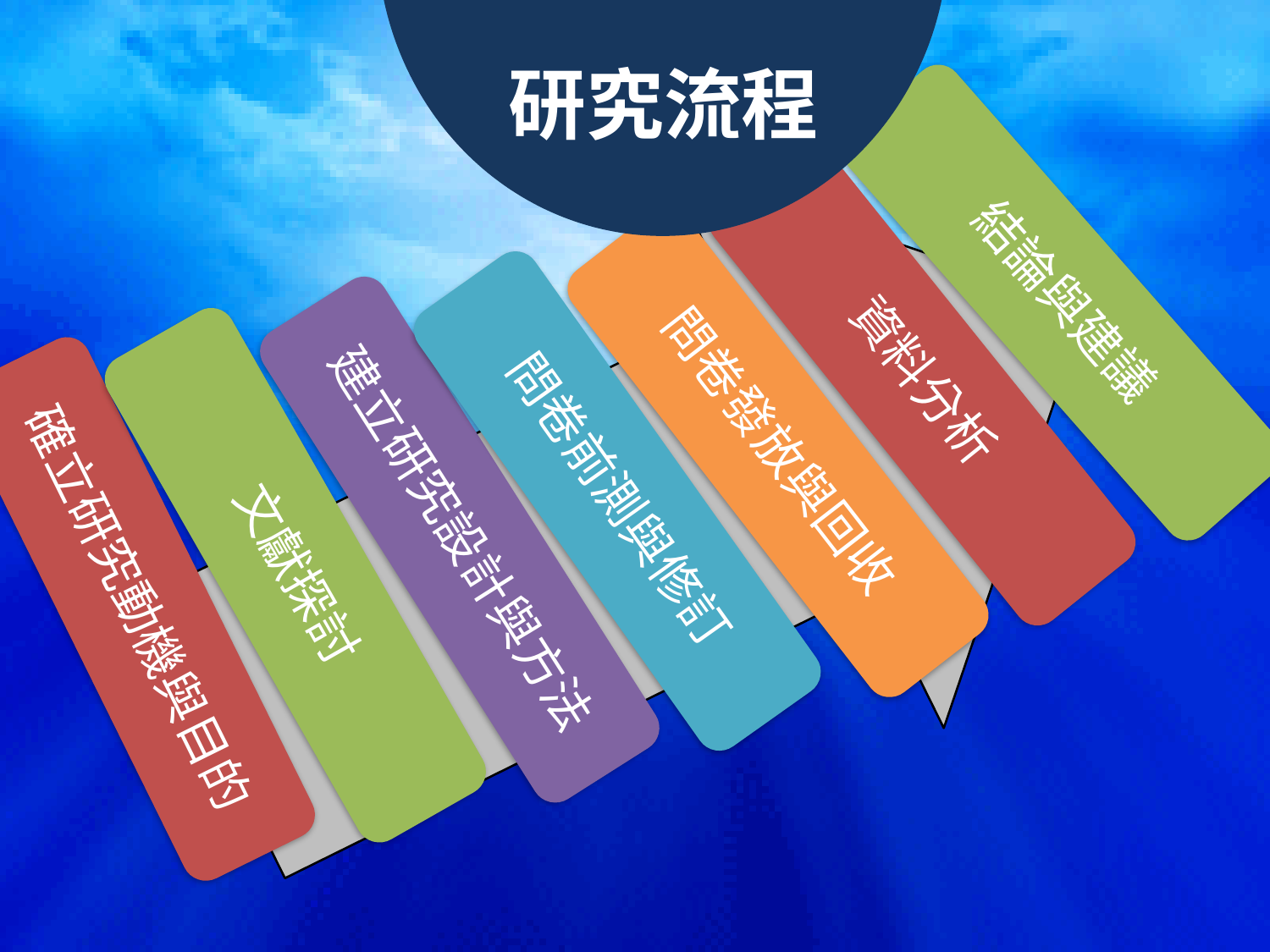

研究流程
結論與建議
# 研究流程
資料分析
問卷發放與回收

問卷前測與修訂
建立研究設計與方法
文獻探討
確立研究動機與目的